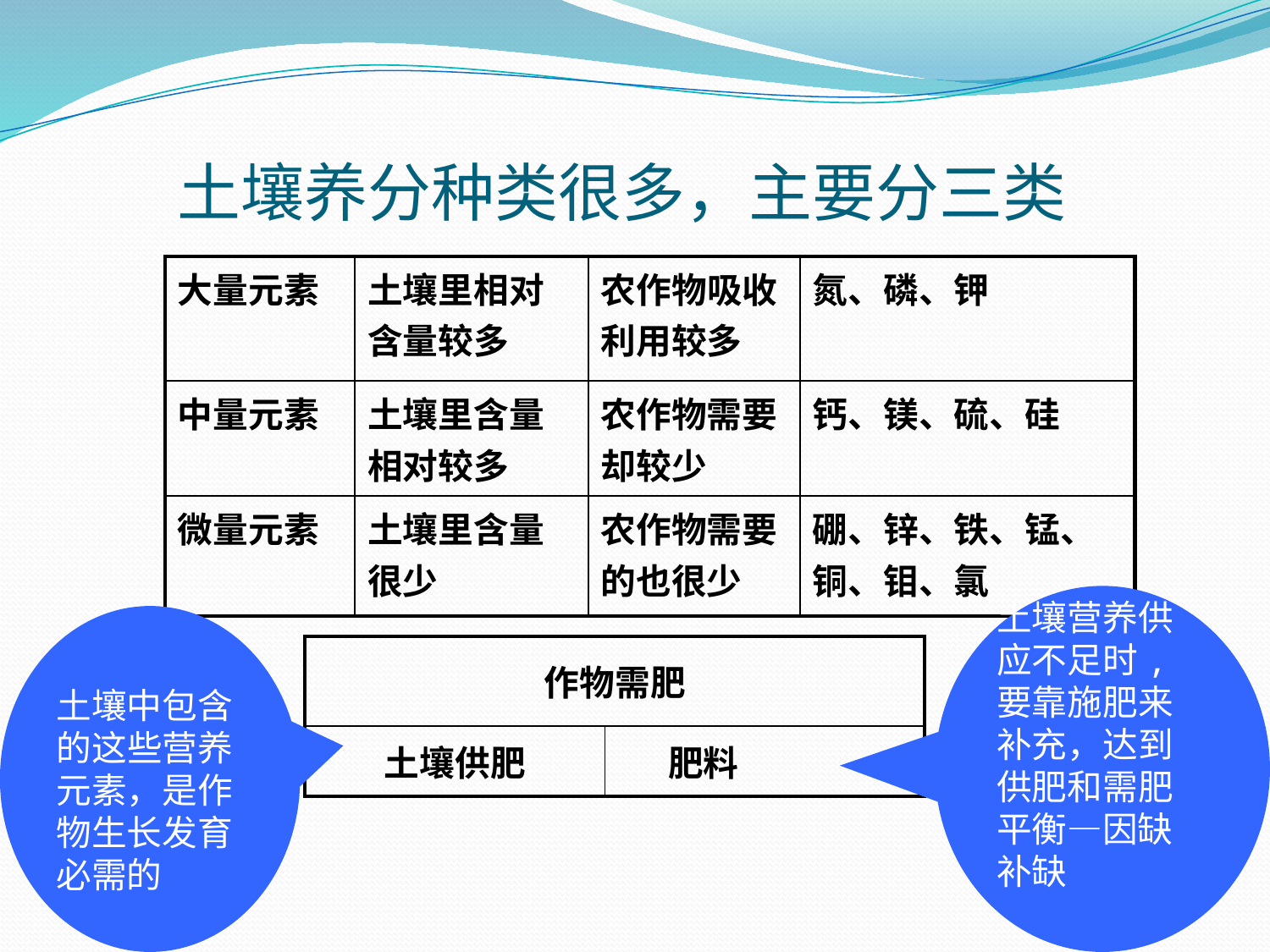

土壤养分种类很多，主要分三类
| 大量元素 | 土壤里相对含量较多 | 农作物吸收利用较多 | 氮、磷、钾 |
| --- | --- | --- | --- |
| 中量元素 | 土壤里含量相对较多 | 农作物需要却较少 | 钙、镁、硫、硅 |
| 微量元素 | 土壤里含量很少 | 农作物需要的也很少 | 硼、锌、铁、锰、铜、钼、氯 |
土壤营养供应不足时,要靠施肥来补充，达到供肥和需肥平衡—因缺补缺
土壤中包含的这些营养元素，是作物生长发育必需的
| 作物需肥 |  |
| --- | --- |
| 土壤供肥 | 肥料 |